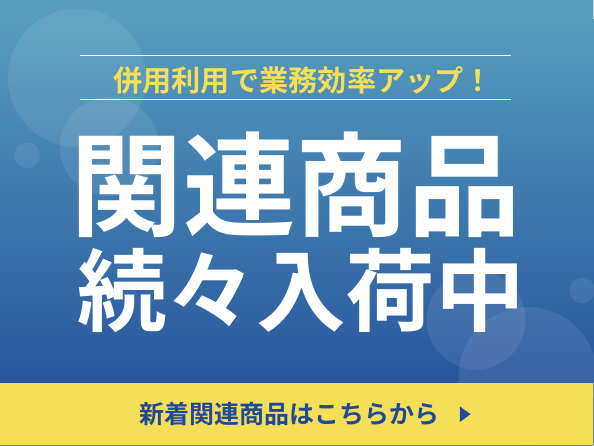

併用利用で業務効率アップ！
関連商品
続々入荷中

新着関連商品はこちらから